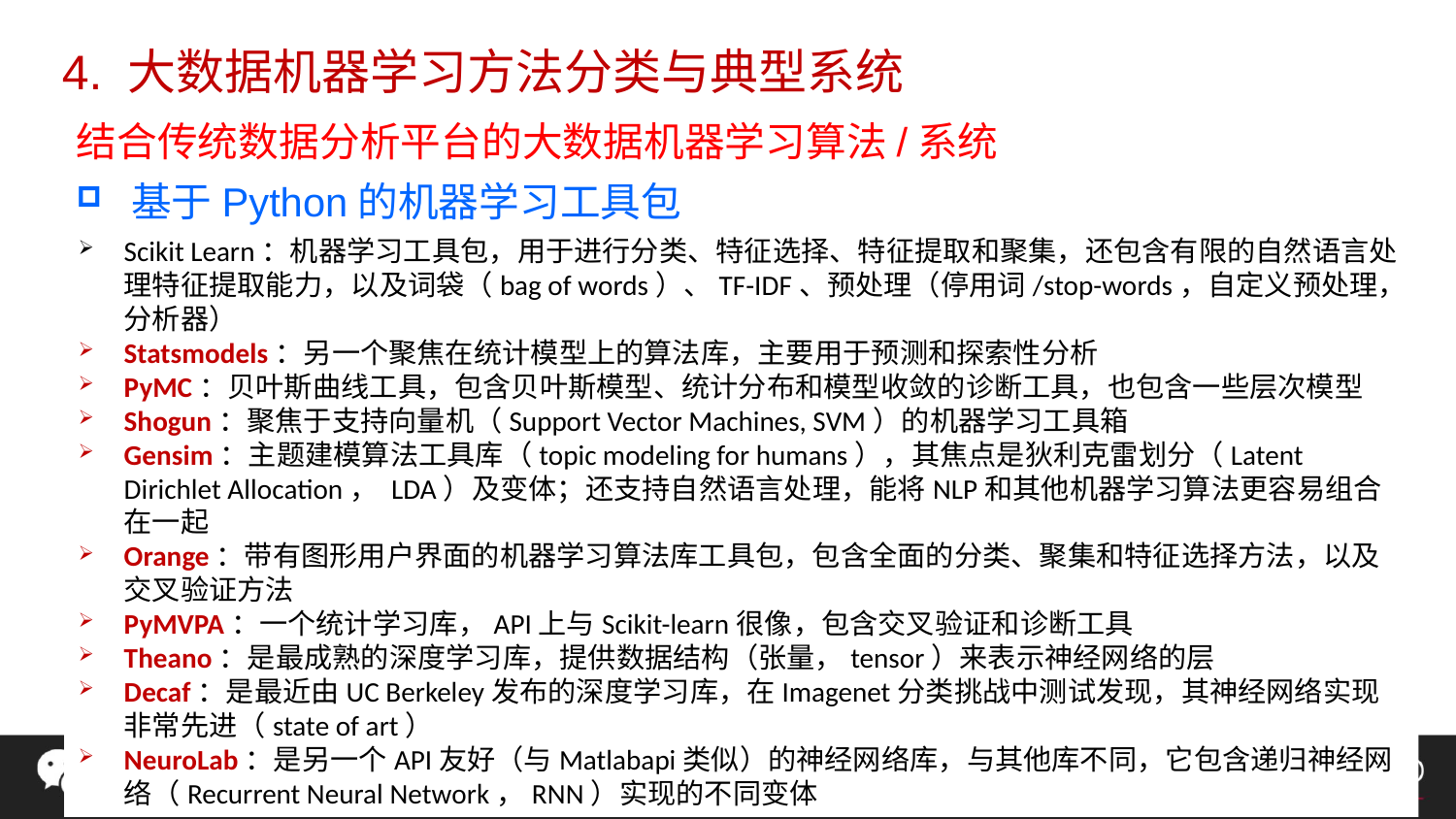

4. 大数据机器学习方法分类与典型系统
结合传统数据分析平台的大数据机器学习算法/系统
基于Python的机器学习工具包

Scikit Learn：机器学习工具包，用于进行分类、特征选择、特征提取和聚集，还包含有限的自然语言处理特征提取能力，以及词袋（bag of words）、TF-IDF、预处理（停用词/stop-words，自定义预处理，分析器）
Statsmodels：另一个聚焦在统计模型上的算法库，主要用于预测和探索性分析
PyMC：贝叶斯曲线工具，包含贝叶斯模型、统计分布和模型收敛的诊断工具，也包含一些层次模型
Shogun：聚焦于支持向量机（Support Vector Machines, SVM）的机器学习工具箱
Gensim：主题建模算法工具库（topic modeling for humans），其焦点是狄利克雷划分（Latent Dirichlet Allocation， LDA）及变体；还支持自然语言处理，能将NLP和其他机器学习算法更容易组合在一起
Orange：带有图形用户界面的机器学习算法库工具包，包含全面的分类、聚集和特征选择方法，以及交叉验证方法
PyMVPA：一个统计学习库，API上与Scikit-learn很像，包含交叉验证和诊断工具
Theano：是最成熟的深度学习库，提供数据结构（张量，tensor）来表示神经网络的层
Decaf：是最近由UC Berkeley发布的深度学习库，在Imagenet分类挑战中测试发现，其神经网络实现非常先进（state of art）
NeuroLab：是另一个API友好（与Matlabapi类似）的神经网络库，与其他库不同，它包含递归神经网络（Recurrent Neural Network，RNN）实现的不同变体